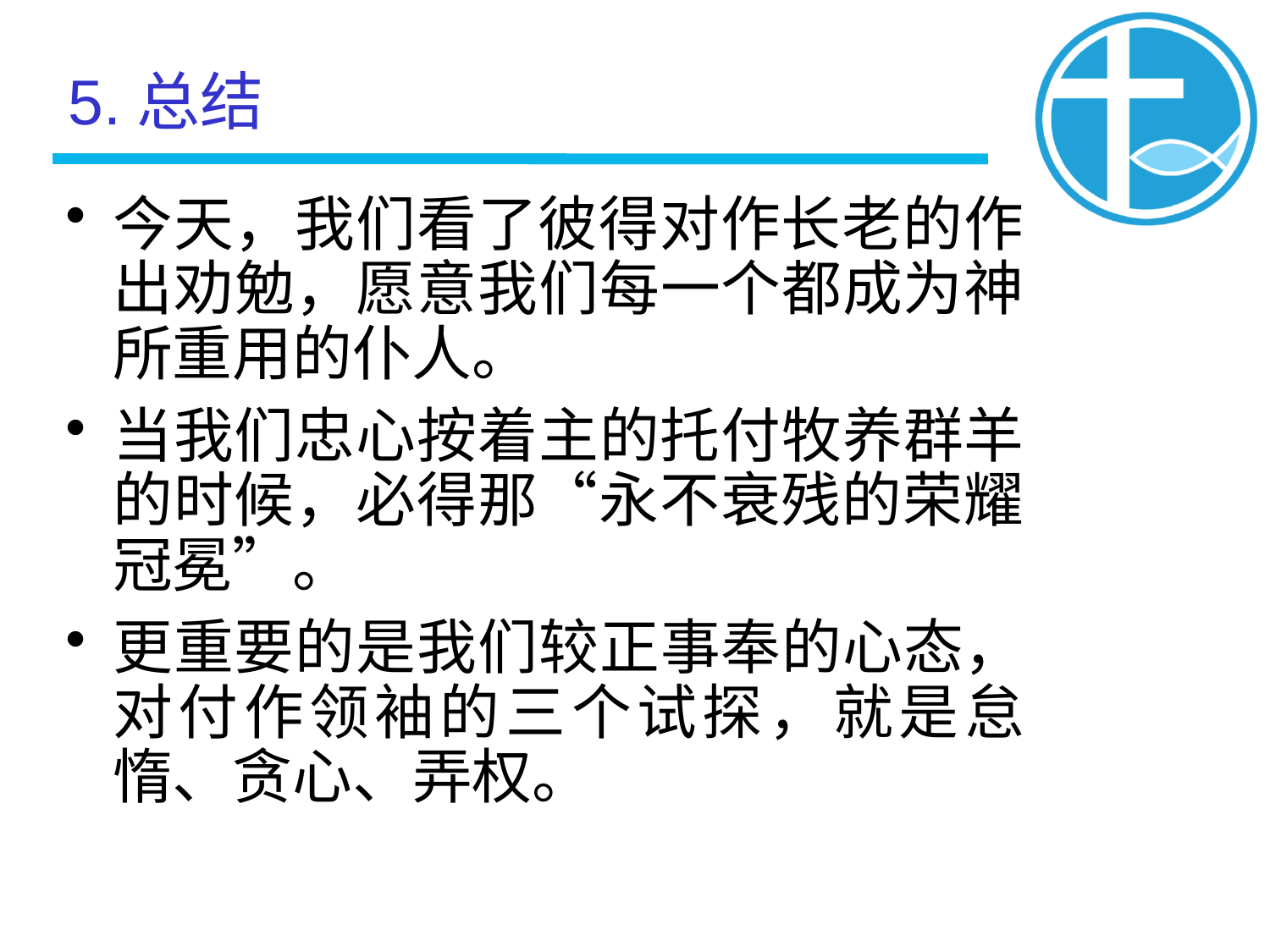

5.总结
今天，我们看了彼得对作长老的作出劝勉，愿意我们每一个都成为神所重用的仆人。
当我们忠心按着主的托付牧养群羊的时候，必得那“永不衰残的荣耀冠冕”。
更重要的是我们较正事奉的心态，对付作领袖的三个试探，就是怠惰、贪心、弄权。